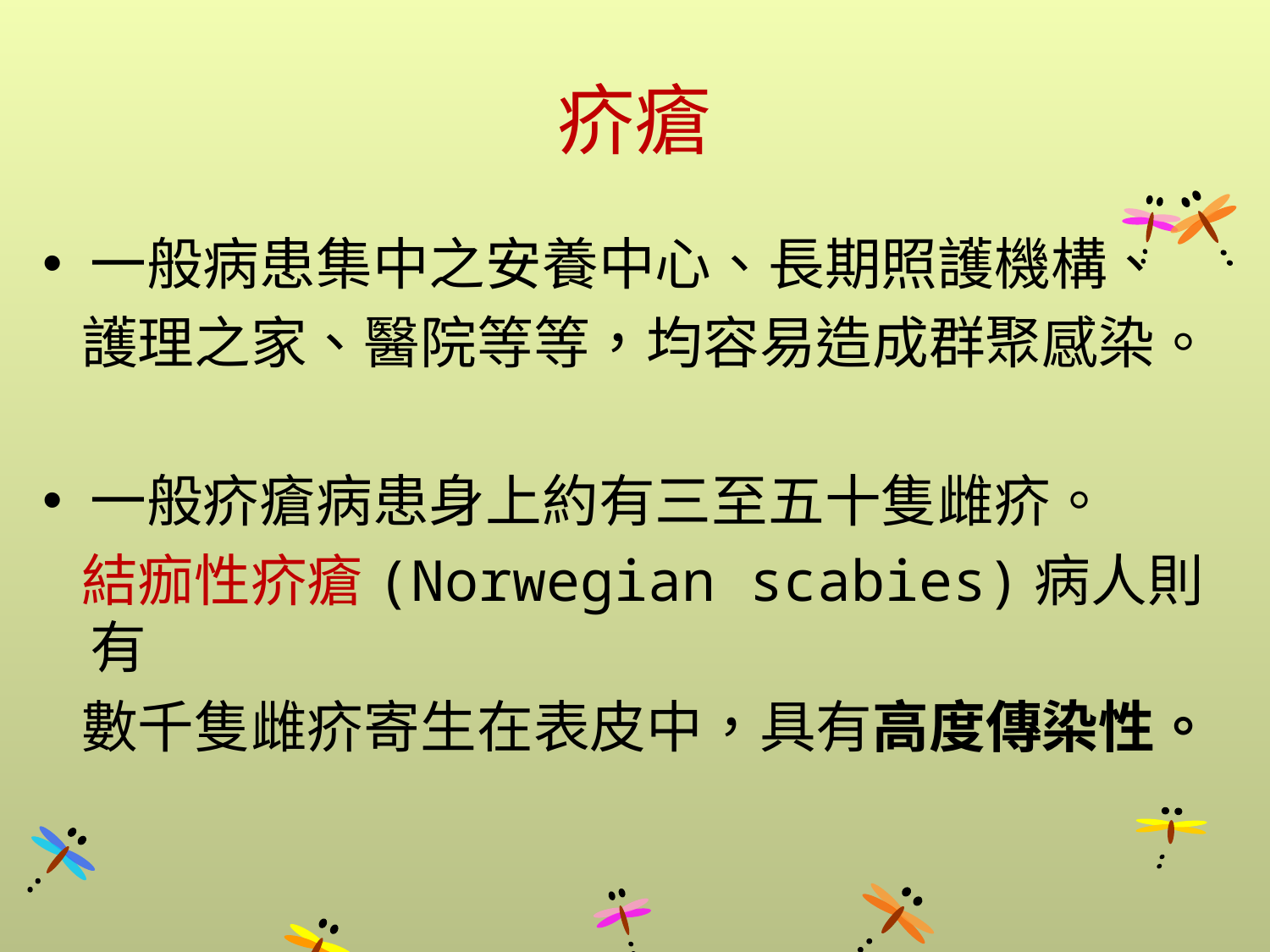

# 疥瘡
一般病患集中之安養中心、長期照護機構、
  護理之家、醫院等等，均容易造成群聚感染。

一般疥瘡病患身上約有三至五十隻雌疥。
  結痂性疥瘡(Norwegian scabies)病人則有
  數千隻雌疥寄生在表皮中，具有高度傳染性。